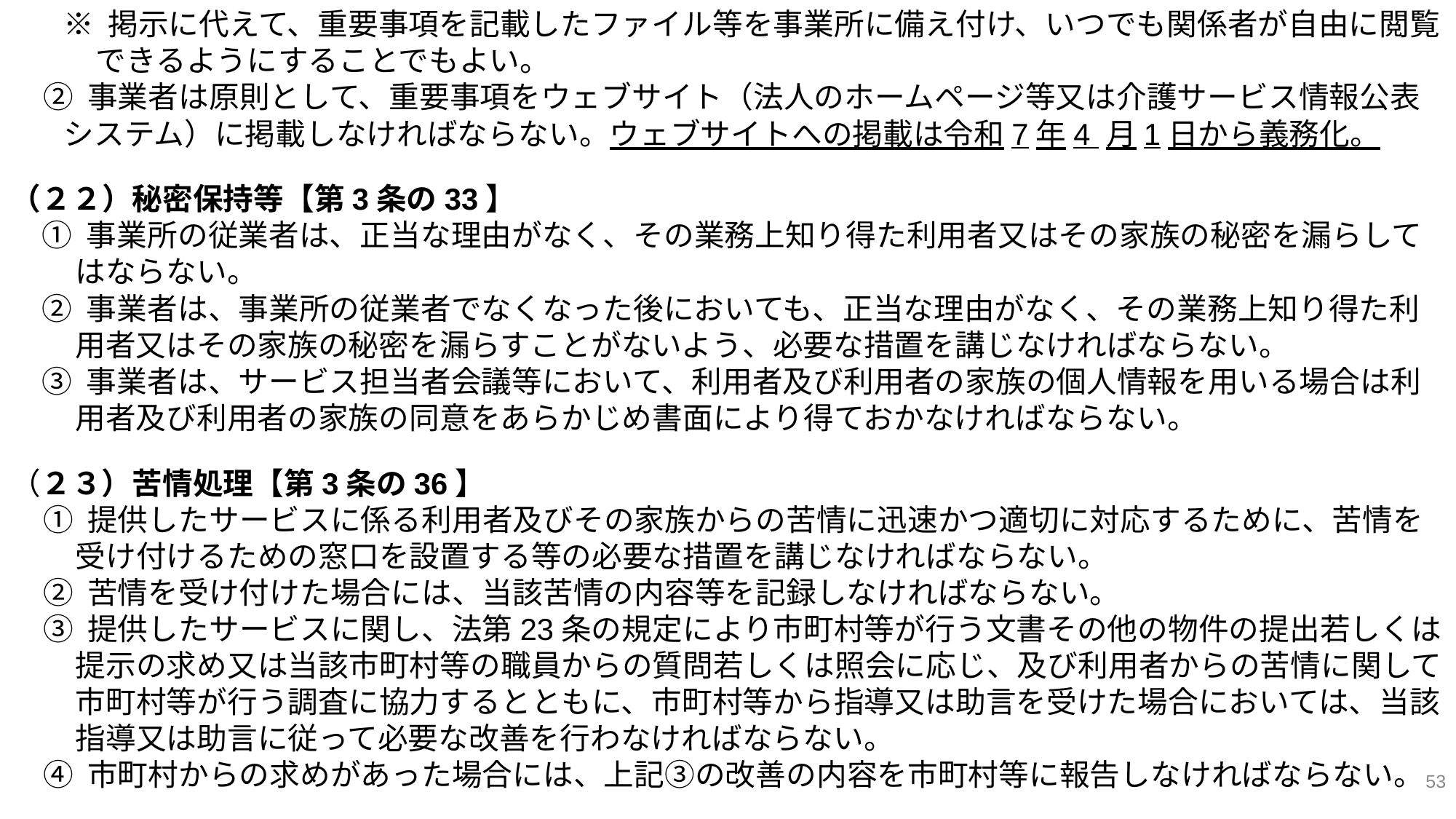

※ 掲示に代えて、重要事項を記載したファイル等を事業所に備え付け、いつでも関係者が自由に閲覧できるようにすることでもよい。
② 事業者は原則として、重要事項をウェブサイト（法人のホームページ等又は介護サービス情報公表システム）に掲載しなければならない。ウェブサイトへの掲載は令和7年4 月1日から義務化。

（２２）秘密保持等【第3条の33】
① 事業所の従業者は、正当な理由がなく、その業務上知り得た利用者又はその家族の秘密を漏らしてはならない。
② 事業者は、事業所の従業者でなくなった後においても、正当な理由がなく、その業務上知り得た利用者又はその家族の秘密を漏らすことがないよう、必要な措置を講じなければならない。
③ 事業者は、サービス担当者会議等において、利用者及び利用者の家族の個人情報を用いる場合は利用者及び利用者の家族の同意をあらかじめ書面により得ておかなければならない。

（２３）苦情処理【第3条の36】
① 提供したサービスに係る利用者及びその家族からの苦情に迅速かつ適切に対応するために、苦情を受け付けるための窓口を設置する等の必要な措置を講じなければならない。
② 苦情を受け付けた場合には、当該苦情の内容等を記録しなければならない。
③ 提供したサービスに関し、法第23条の規定により市町村等が行う文書その他の物件の提出若しくは提示の求め又は当該市町村等の職員からの質問若しくは照会に応じ、及び利用者からの苦情に関して市町村等が行う調査に協力するとともに、市町村等から指導又は助言を受けた場合においては、当該指導又は助言に従って必要な改善を行わなければならない。
④ 市町村からの求めがあった場合には、上記③の改善の内容を市町村等に報告しなければならない。

53